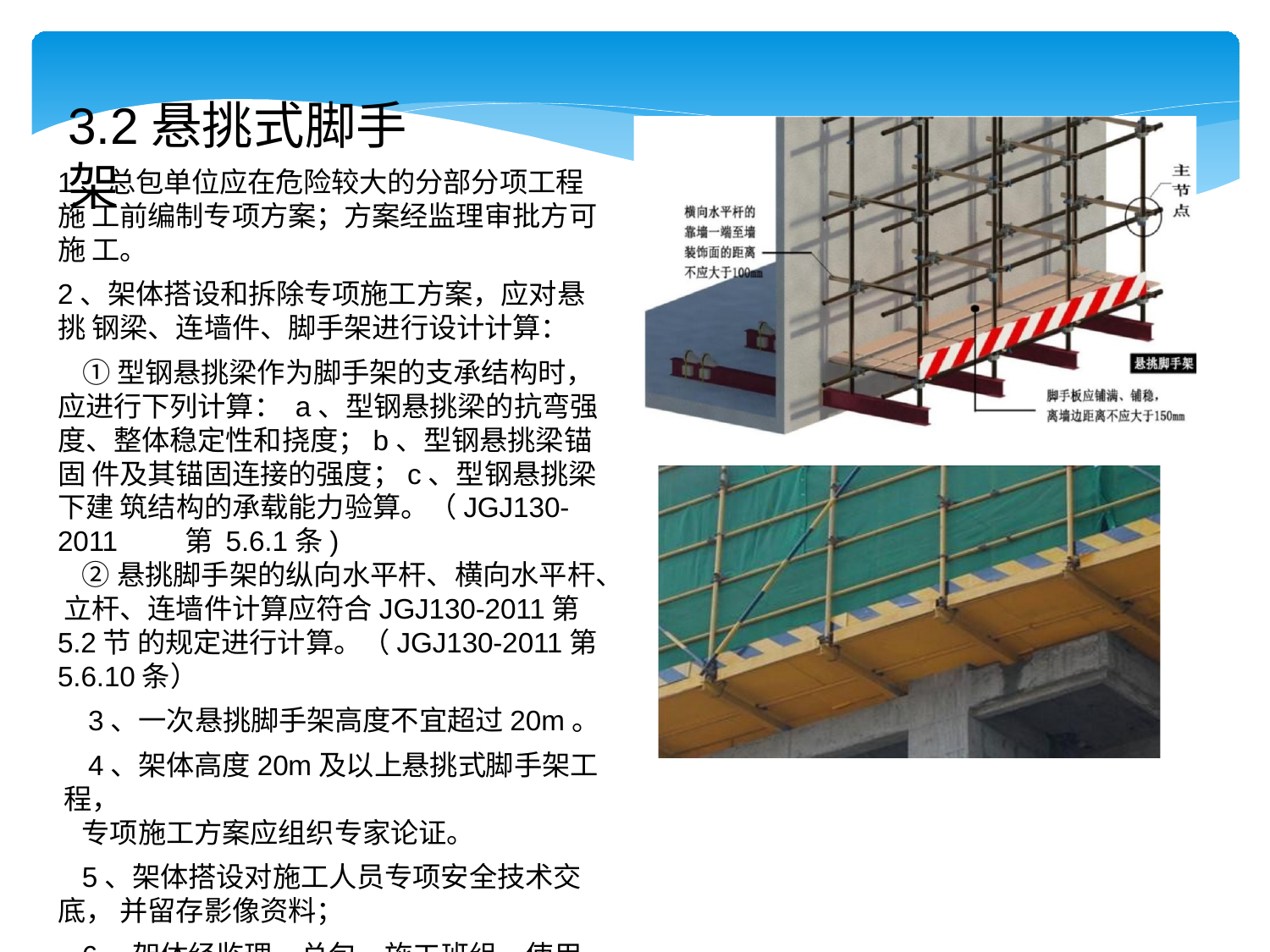

# 3.2悬挑式脚手架

1、总包单位应在危险较大的分部分项工程施 工前编制专项方案；方案经监理审批方可施 工。
2、架体搭设和拆除专项施工方案，应对悬挑 钢梁、连墙件、脚手架进行设计计算：
①型钢悬挑梁作为脚手架的支承结构时，  应进行下列计算： a、型钢悬挑梁的抗弯强 度、整体稳定性和挠度；b、型钢悬挑梁锚固 件及其锚固连接的强度；c、型钢悬挑梁下建 筑结构的承载能力验算。（JGJ130-2011	第 5.6.1条)
②悬挑脚手架的纵向水平杆、横向水平杆、 立杆、连墙件计算应符合JGJ130-2011第5.2节 的规定进行计算。（JGJ130-2011第5.6.10条）
3、一次悬挑脚手架高度不宜超过20m。
4、架体高度20m及以上悬挑式脚手架工程，
专项施工方案应组织专家论证。
5、架体搭设对施工人员专项安全技术交底， 并留存影像资料；
6、架体经监理、总包、施工班组、使用班组
联合验收合格方可使用；